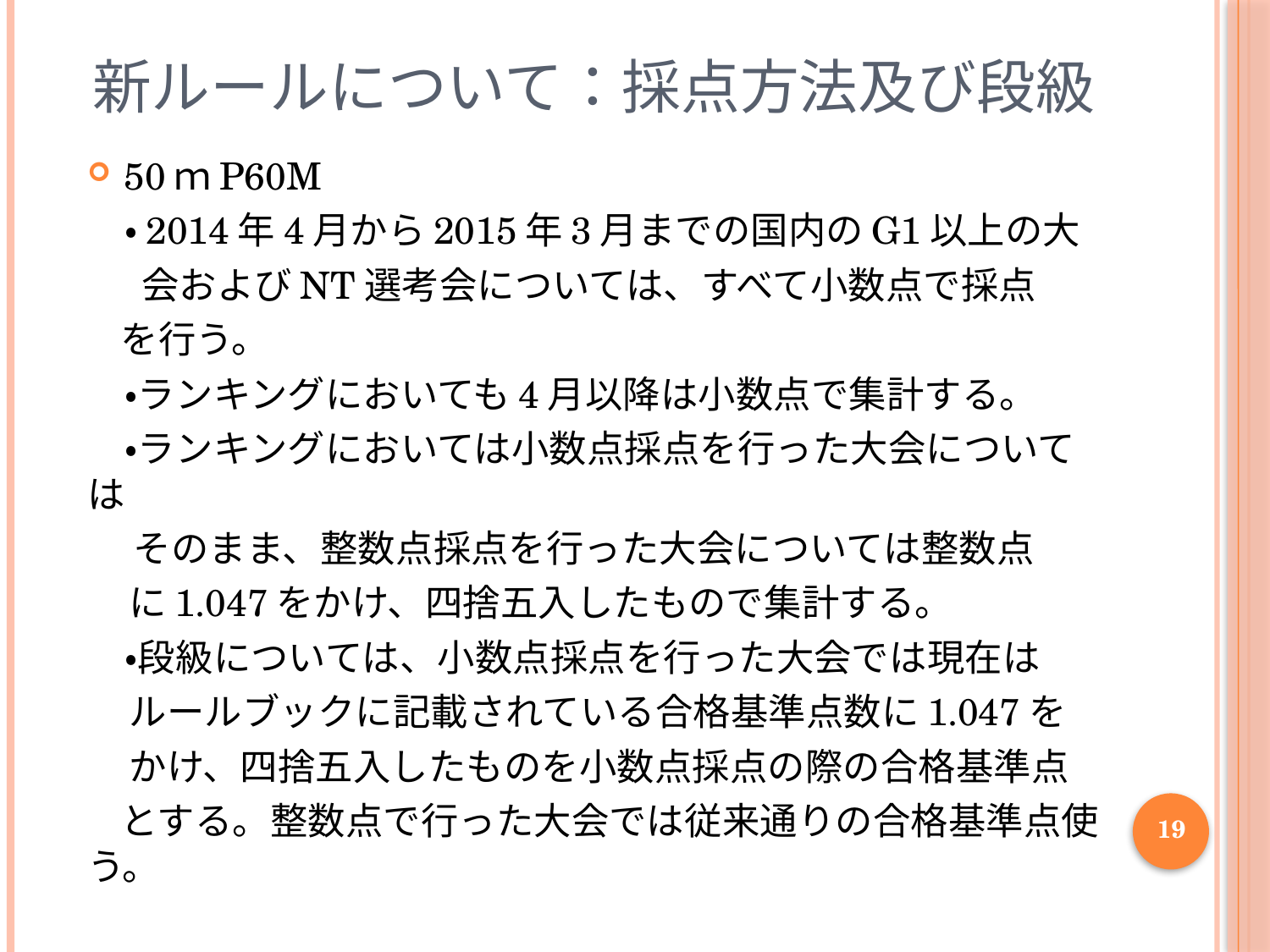

# 新ルールについて：採点方法及び段級
50ｍP60M
　・2014年4月から2015年3月までの国内のG1以上の大
 　会およびNT選考会については、すべて小数点で採点
   を行う。
　・ランキングにおいても4月以降は小数点で集計する。
　・ランキングにおいては小数点採点を行った大会については
　 そのまま、整数点採点を行った大会については整数点
    に1.047をかけ、四捨五入したもので集計する。
　・段級については、小数点採点を行った大会では現在は
    ルールブックに記載されている合格基準点数に1.047を
    かけ、四捨五入したものを小数点採点の際の合格基準点
   とする。整数点で行った大会では従来通りの合格基準点使う。
19